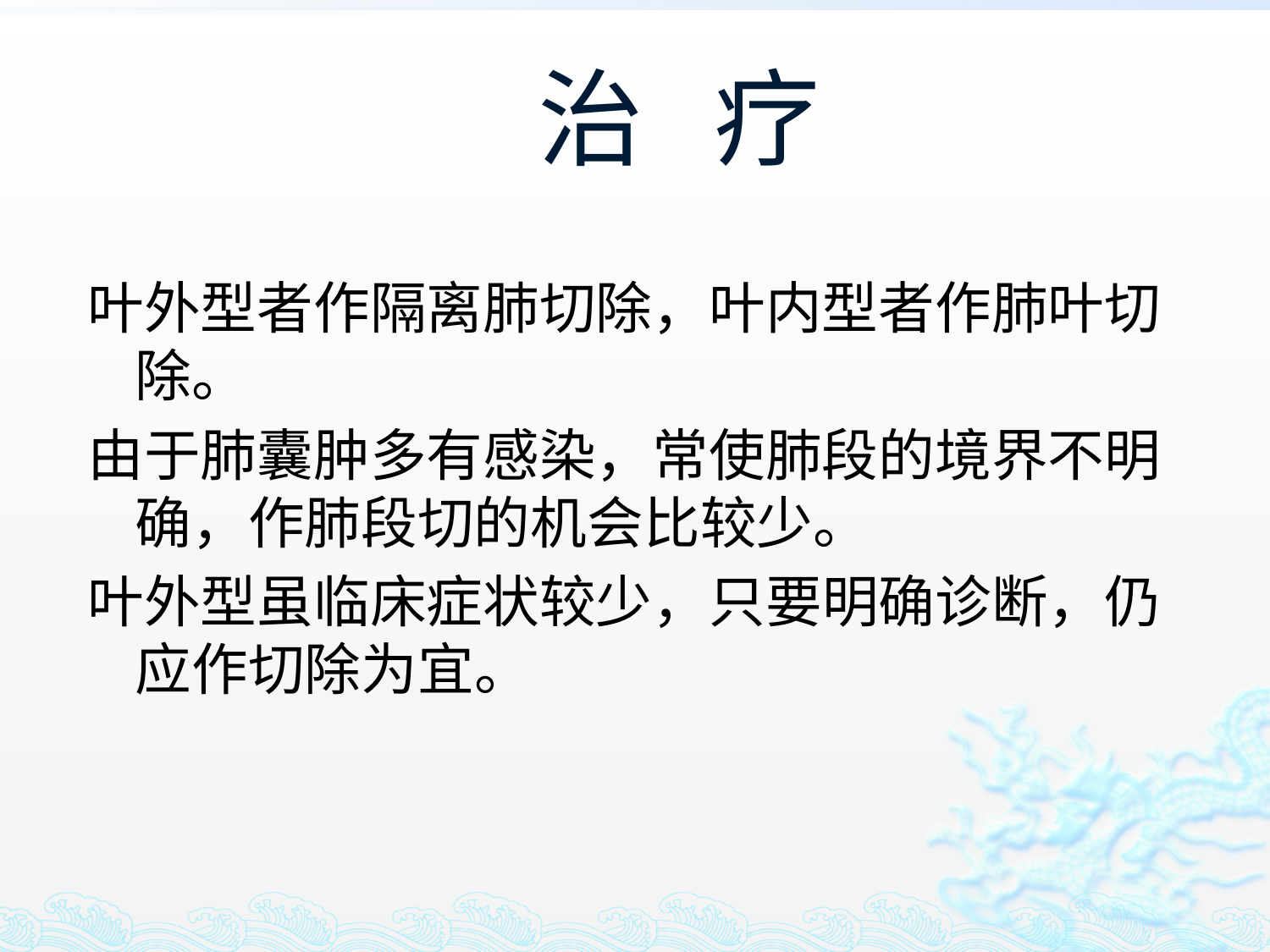

治   疗
叶外型者作隔离肺切除，叶内型者作肺叶切除。
由于肺囊肿多有感染，常使肺段的境界不明确，作肺段切的机会比较少。
叶外型虽临床症状较少，只要明确诊断，仍应作切除为宜。